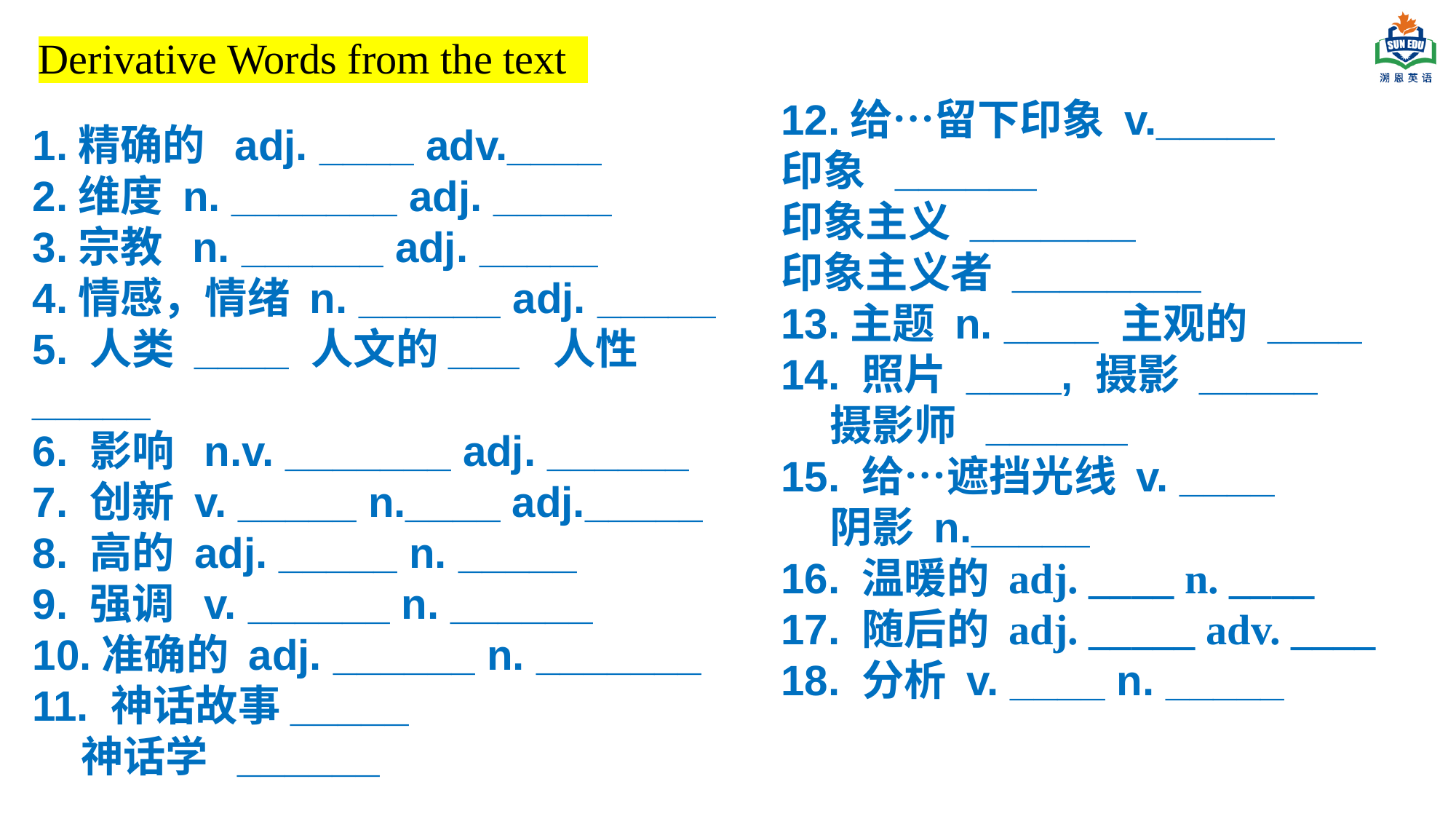

Derivative Words from the text
12.给…留下印象 v._____
印象  ______
印象主义 _______
印象主义者 ________
13.主题 n. ____ 主观的 ____
14. 照片 ____, 摄影 _____
    摄影师  ______
15. 给…遮挡光线 v. ____
    阴影 n._____
16. 温暖的 adj. ____ n. ____
17. 随后的 adj. _____ adv. ____
18. 分析 v. ____ n. _____

1.精确的  adj. ____ adv.____
2.维度 n. _______ adj. _____
3.宗教  n. ______ adj. _____
4.情感，情绪 n. ______ adj. _____
5. 人类 ____ 人文的___  人性_____
6. 影响  n.v. _______ adj. ______
7. 创新 v. _____ n.____ adj._____
8. 高的 adj. _____ n. _____
9. 强调  v. ______ n. ______
10.准确的 adj. ______ n. _______
11. 神话故事_____
    神话学  ______